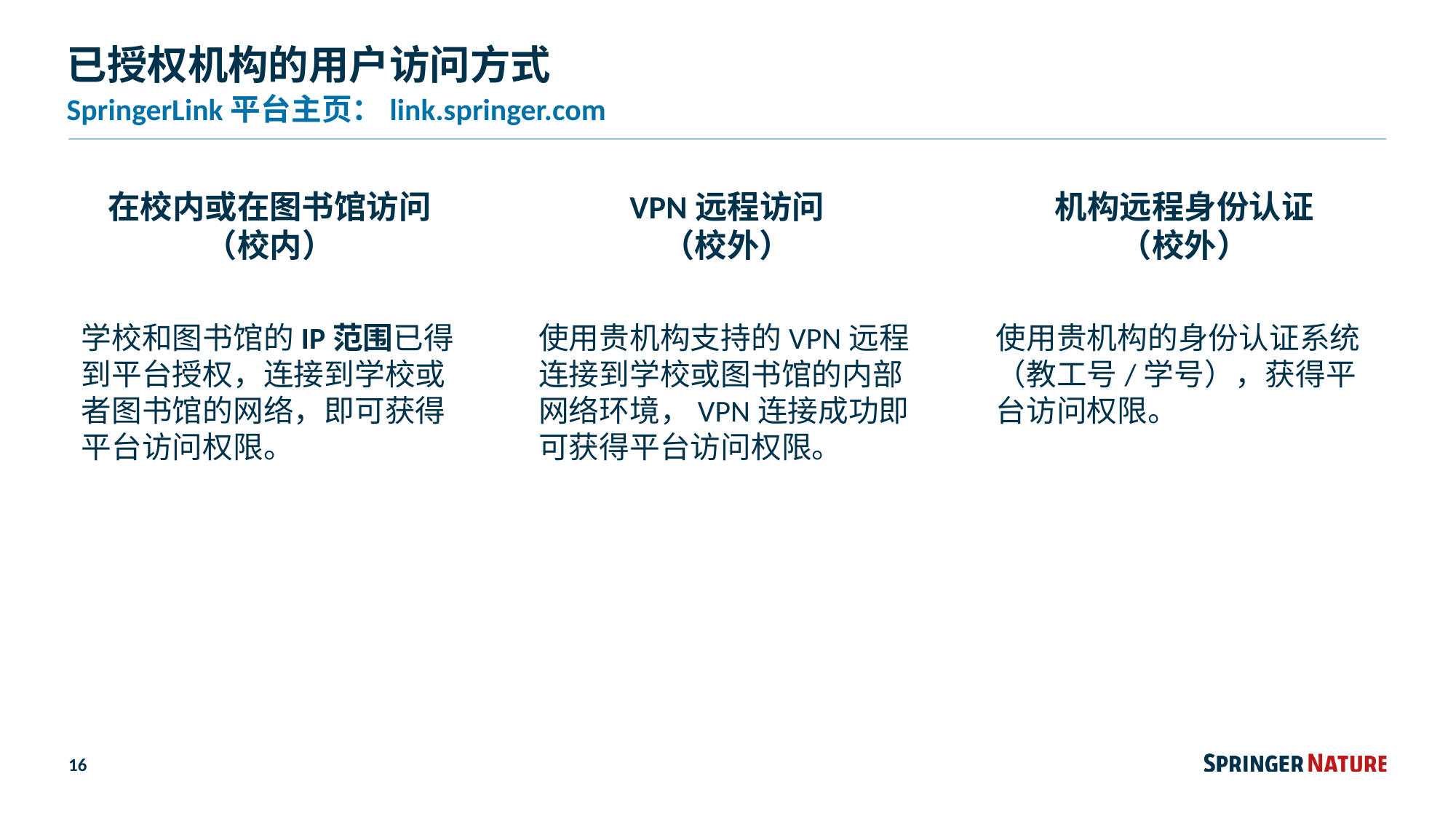

# 已授权机构的用户访问方式
SpringerLink平台主页：link.springer.com
在校内或在图书馆访问
（校内）

学校和图书馆的IP范围已得到平台授权，连接到学校或者图书馆的网络，即可获得平台访问权限。
VPN远程访问
（校外）

使用贵机构支持的VPN远程连接到学校或图书馆的内部网络环境，VPN连接成功即可获得平台访问权限。
机构远程身份认证
（校外）

使用贵机构的身份认证系统（教工号/学号），获得平台访问权限。